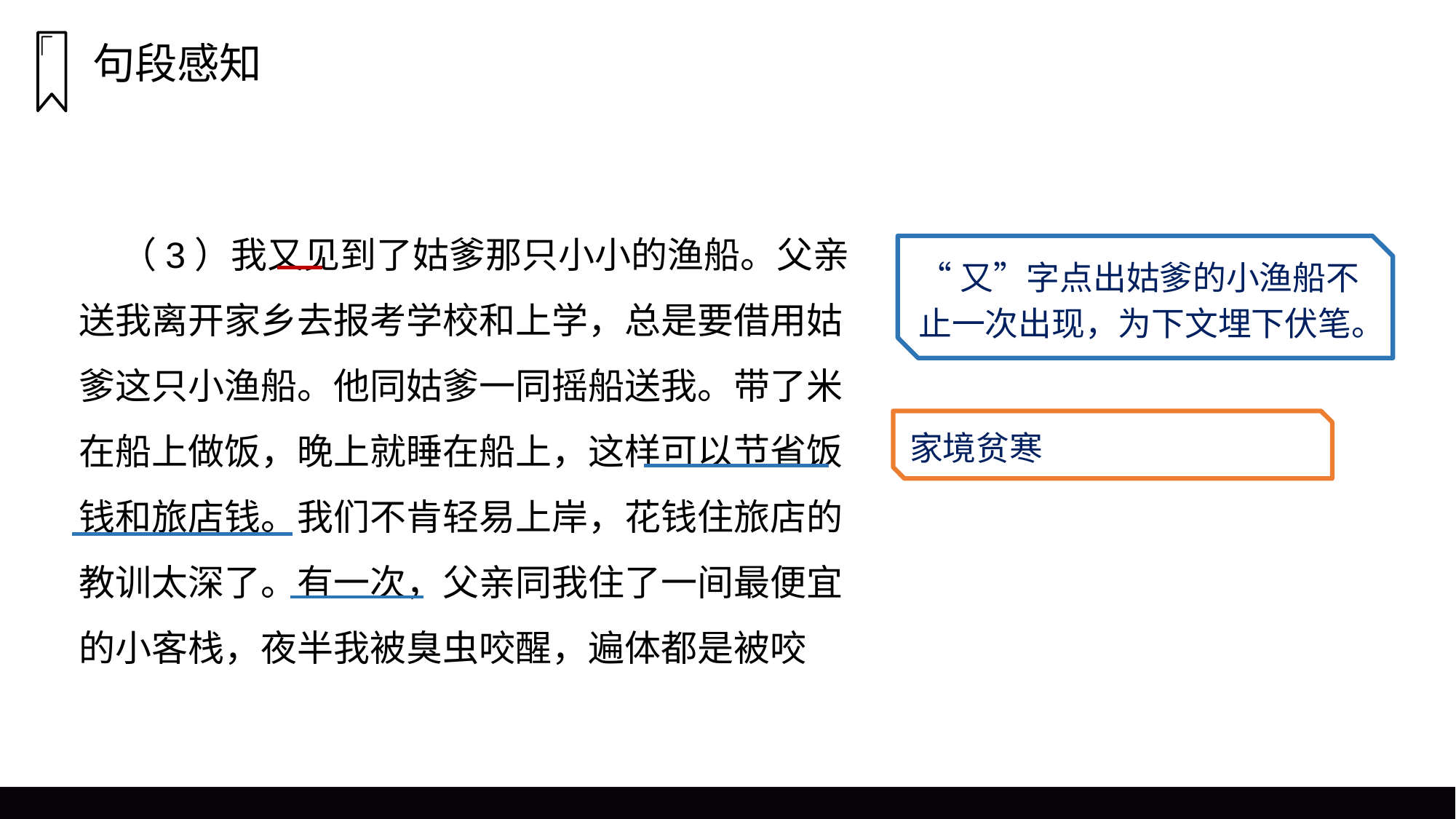

句段感知
    （3）我又见到了姑爹那只小小的渔船。父亲送我离开家乡去报考学校和上学，总是要借用姑爹这只小渔船。他同姑爹一同摇船送我。带了米在船上做饭，晚上就睡在船上，这样可以节省饭钱和旅店钱。我们不肯轻易上岸，花钱住旅店的教训太深了。有一次，父亲同我住了一间最便宜的小客栈，夜半我被臭虫咬醒，遍体都是被咬
“又”字点出姑爹的小渔船不止一次出现，为下文埋下伏笔。
家境贫寒